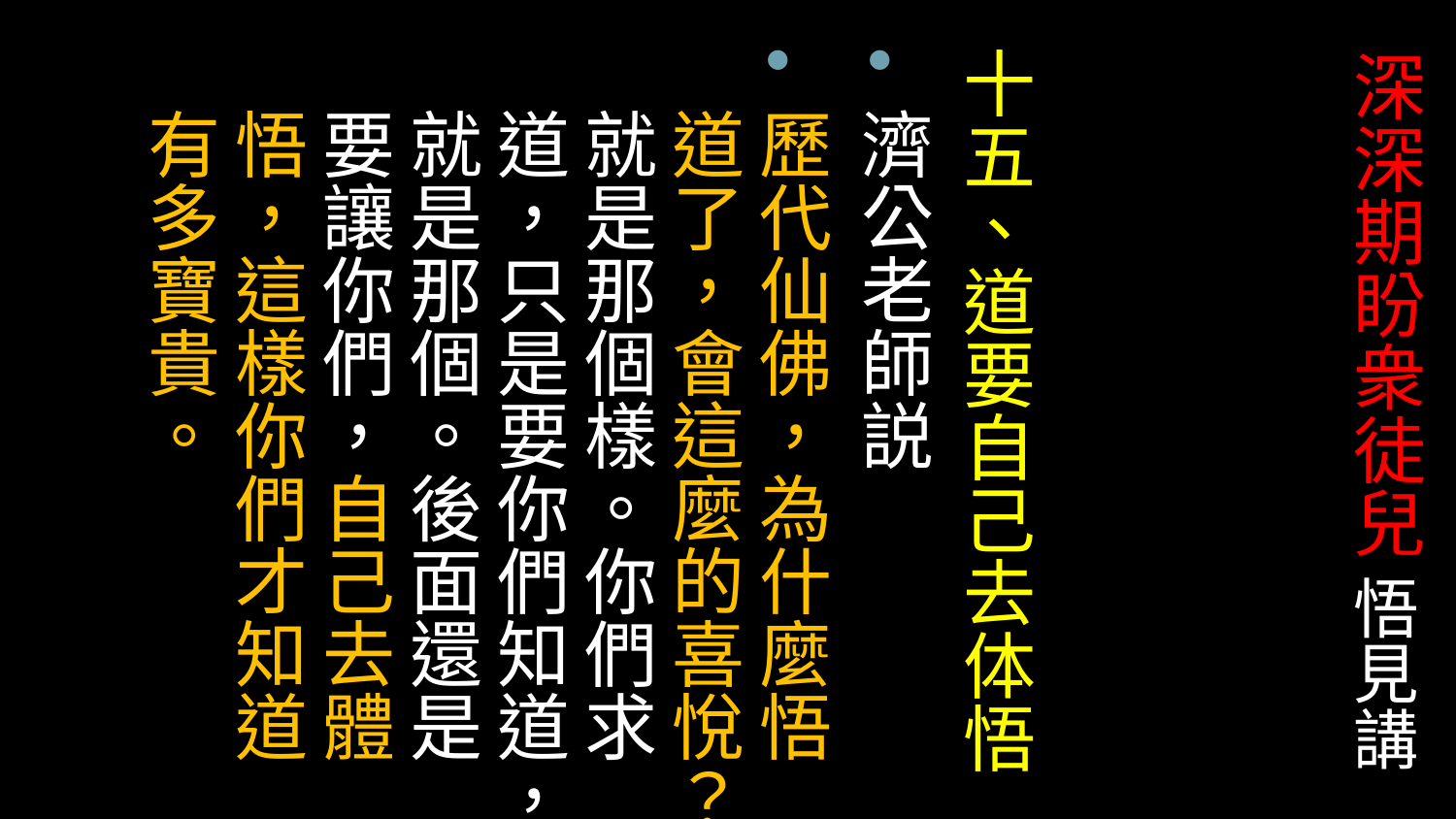

十五、道要自己去体悟
濟公老師説
歷代仙佛，為什麼悟道了，會這麼的喜悅？就是那個樣。你們求道，只是要你們知道，就是那個。後面還是要讓你們，自己去體悟，這樣你們才知道有多寶貴。

# 深深期盼衆徒兒 悟見講